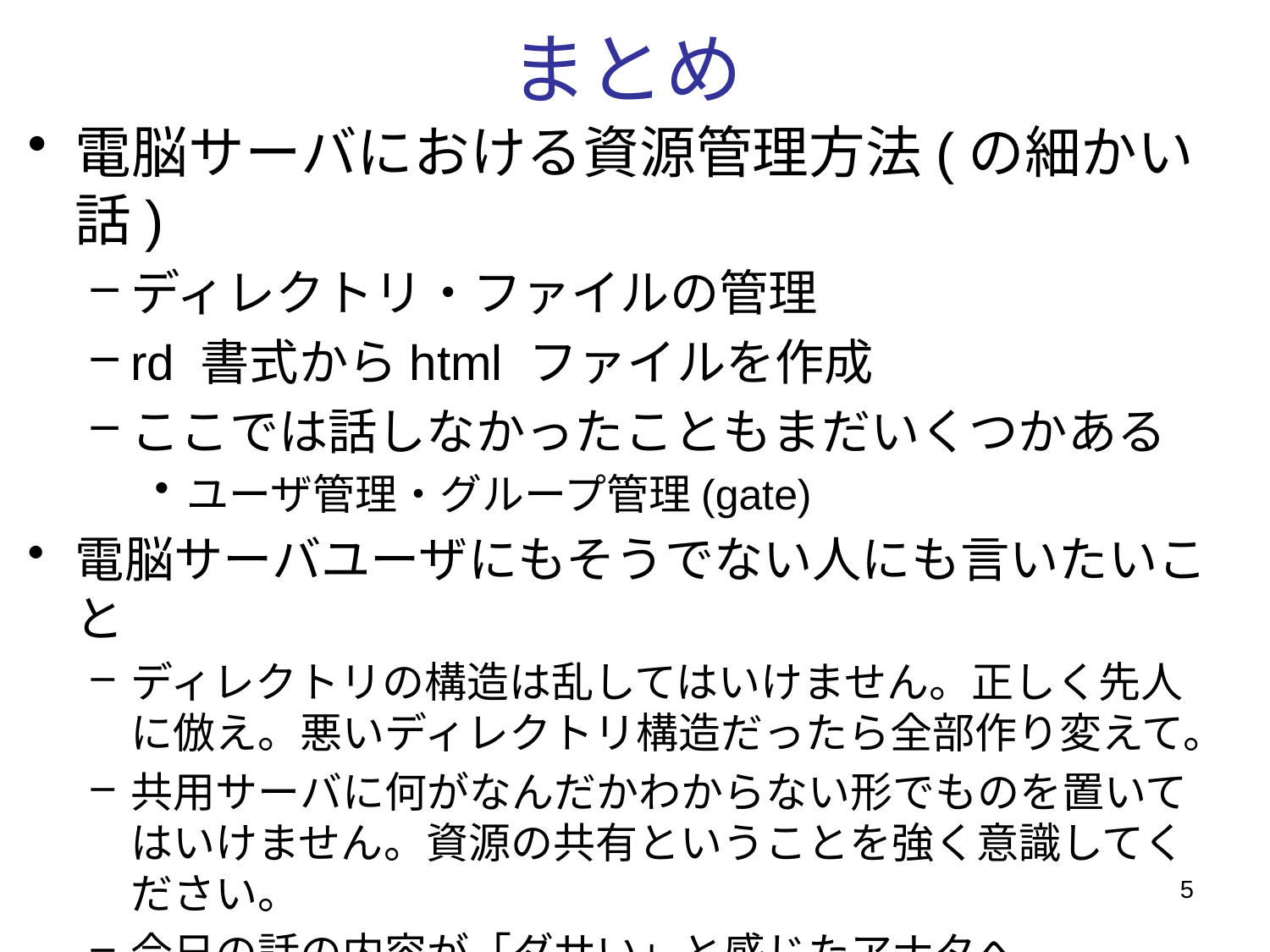

# まとめ
電脳サーバにおける資源管理方法(の細かい話)
ディレクトリ・ファイルの管理
rd 書式からhtml ファイルを作成
ここでは話しなかったこともまだいくつかある
ユーザ管理・グループ管理(gate)
電脳サーバユーザにもそうでない人にも言いたいこと
ディレクトリの構造は乱してはいけません。正しく先人に倣え。悪いディレクトリ構造だったら全部作り変えて。
共用サーバに何がなんだかわからない形でものを置いてはいけません。資源の共有ということを強く意識してください。
今日の話の内容が「ダサい」と感じたアナタへ
今どきの素晴らしい方法・システムを考案してください！

5